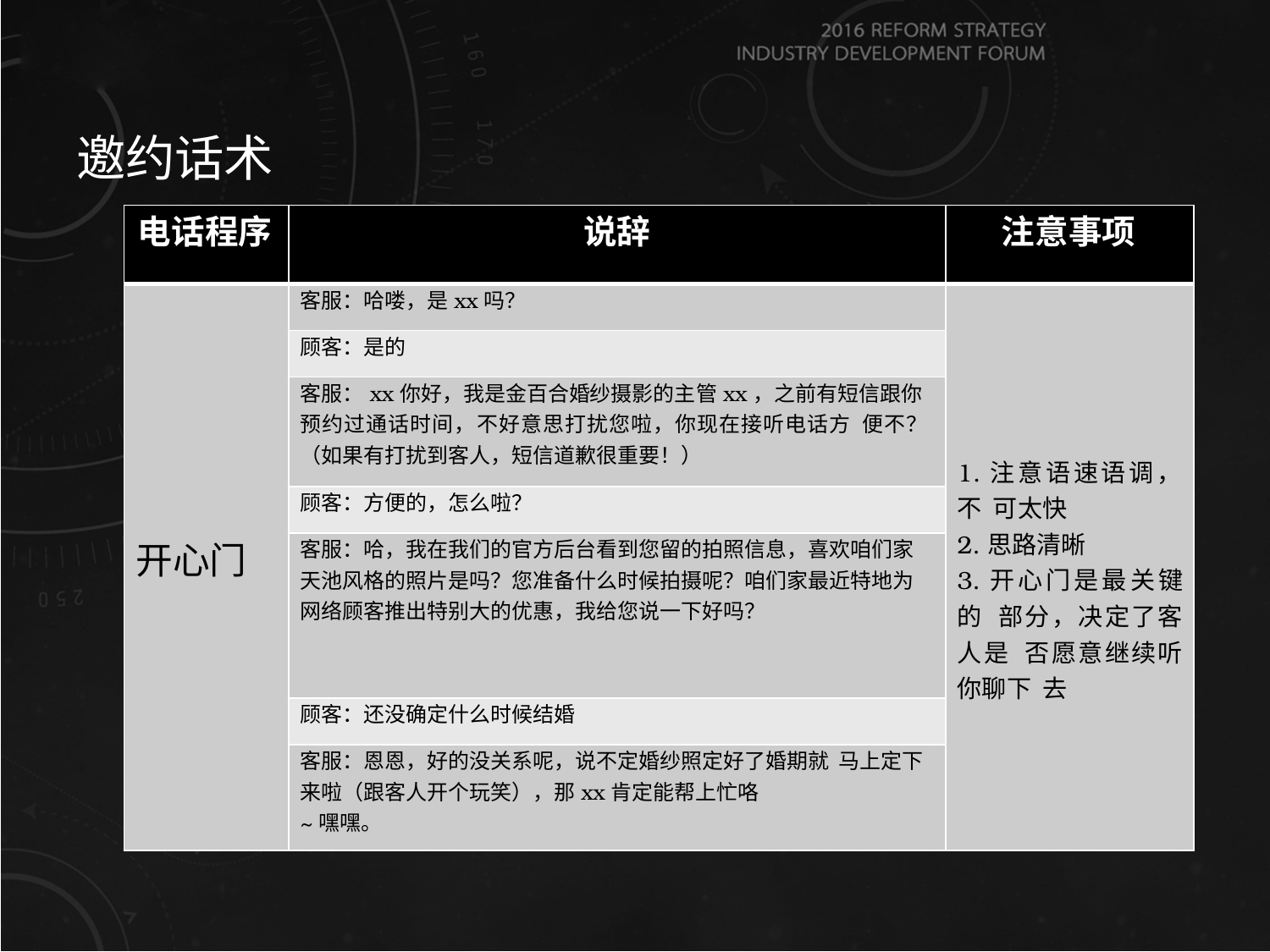

# 邀约话术
| 电话程序 | 说辞 | 注意事项 |
| --- | --- | --- |
| 开心门 | 客服：哈喽，是xx吗？ | 1.注意语速语调，不 可太快 2.思路清晰 3.开心门是最关键的 部分，决定了客人是 否愿意继续听你聊下 去 |
|  | 顾客：是的 |  |
|  | 客服：xx你好，我是金百合婚纱摄影的主管xx，之前有短信跟你 预约过通话时间，不好意思打扰您啦，你现在接听电话方 便不？（如果有打扰到客人，短信道歉很重要！） |  |
|  | 顾客：方便的，怎么啦？ |  |
|  | 客服：哈，我在我们的官方后台看到您留的拍照信息，喜欢咱们家天池风格的照片是吗？您准备什么时候拍摄呢？咱们家最近特地为网络顾客推出特别大的优惠，我给您说一下好吗？ |  |
|  | 顾客：还没确定什么时候结婚 |  |
|  | 客服：恩恩，好的没关系呢，说不定婚纱照定好了婚期就 马上定下来啦（跟客人开个玩笑），那xx肯定能帮上忙咯 ~嘿嘿。 |  |